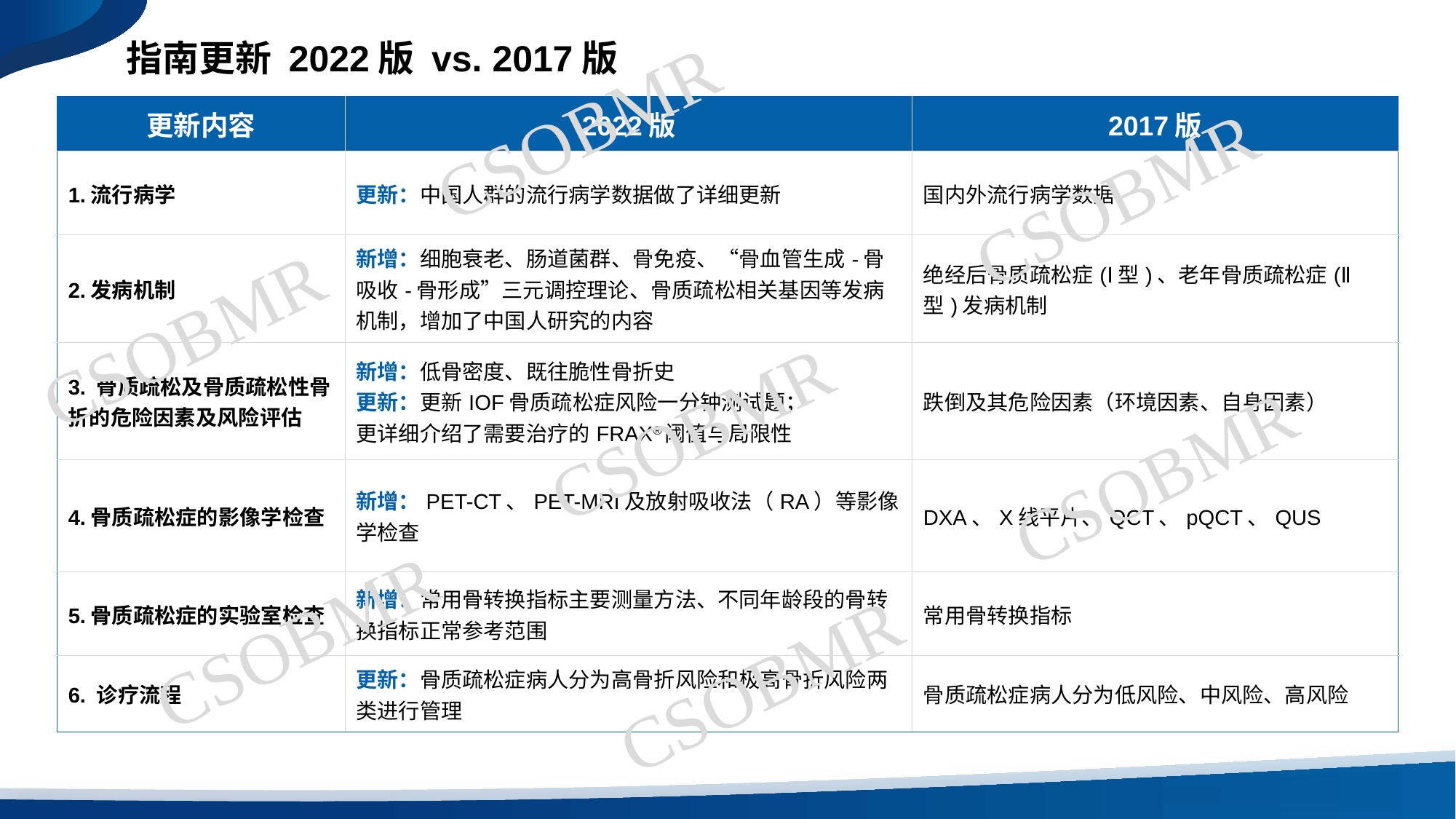

指南更新 2022版 vs. 2017版
CSOBMR
| 更新内容 | 2022版 | 2017版 |
| --- | --- | --- |
| 1.流行病学 | 更新：中国人群的流行病学数据做了详细更新 | 国内外流行病学数据 |
| 2.发病机制 | 新增：细胞衰老、肠道菌群、骨免疫、“骨血管生成-骨吸收-骨形成”三元调控理论、骨质疏松相关基因等发病机制，增加了中国人研究的内容 | 绝经后骨质疏松症(Ⅰ型)、老年骨质疏松症(Ⅱ型)发病机制 |
| 3. 骨质疏松及骨质疏松性骨折的危险因素及风险评估 | 新增：低骨密度、既往脆性骨折史 更新：更新IOF骨质疏松症风险一分钟测试题； 更详细介绍了需要治疗的FRAX®阈值与局限性 | 跌倒及其危险因素（环境因素、自身因素） |
| 4.骨质疏松症的影像学检查 | 新增：PET-CT、PET-MRI及放射吸收法（RA）等影像学检查 | DXA、X线平片、QCT、pQCT、QUS |
| 5.骨质疏松症的实验室检查 | 新增：常用骨转换指标主要测量方法、不同年龄段的骨转换指标正常参考范围 | 常用骨转换指标 |
| 6. 诊疗流程 | 更新：骨质疏松症病人分为高骨折风险和极高骨折风险两类进行管理 | 骨质疏松症病人分为低风险、中风险、高风险 |
CSOBMR
CSOBMR
CSOBMR
CSOBMR
CSOBMR
CSOBMR